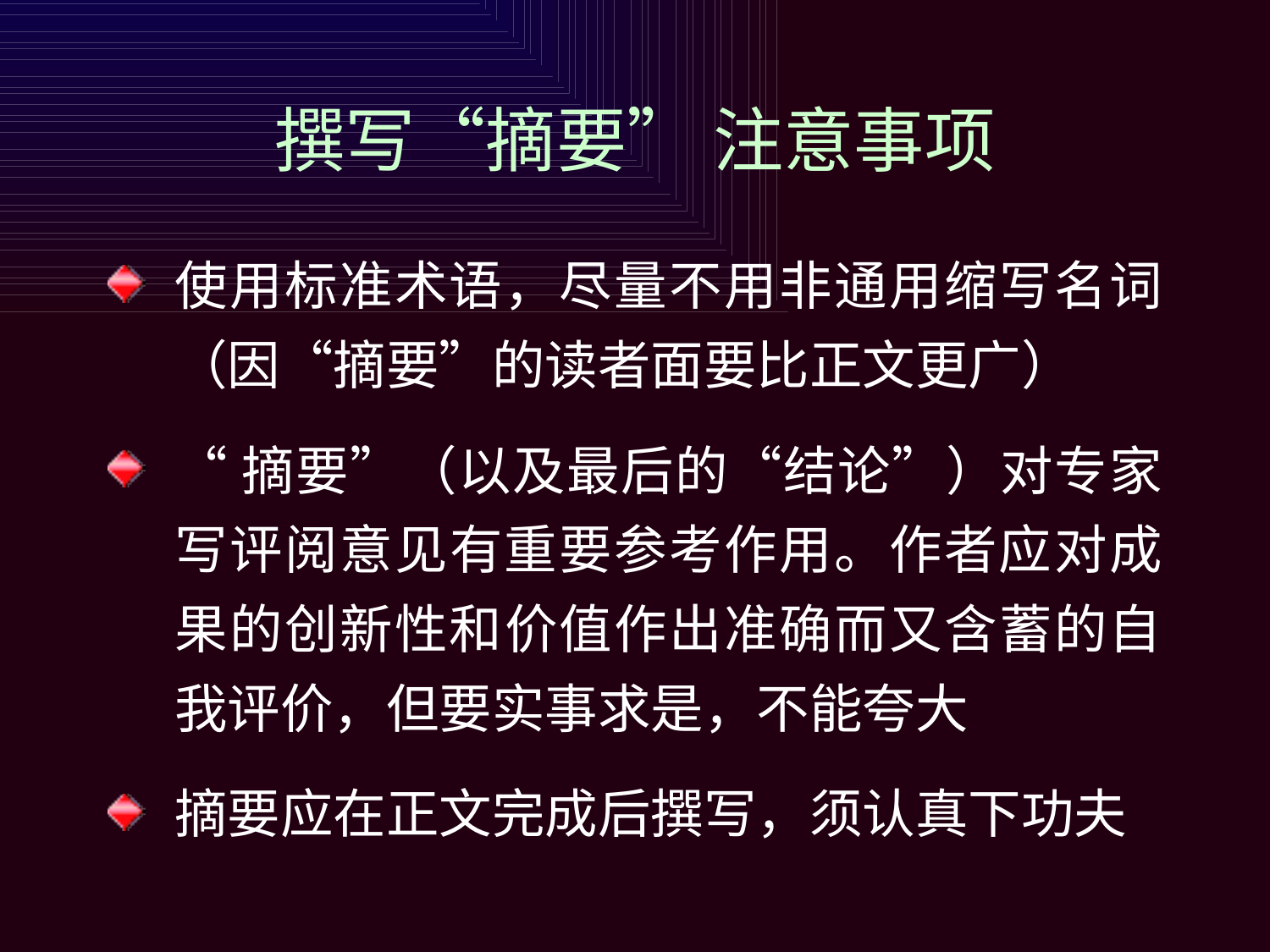

# 撰写“摘要” 注意事项
使用标准术语，尽量不用非通用缩写名词（因“摘要”的读者面要比正文更广）
“摘要”（以及最后的“结论”）对专家写评阅意见有重要参考作用。作者应对成果的创新性和价值作出准确而又含蓄的自我评价，但要实事求是，不能夸大
摘要应在正文完成后撰写，须认真下功夫